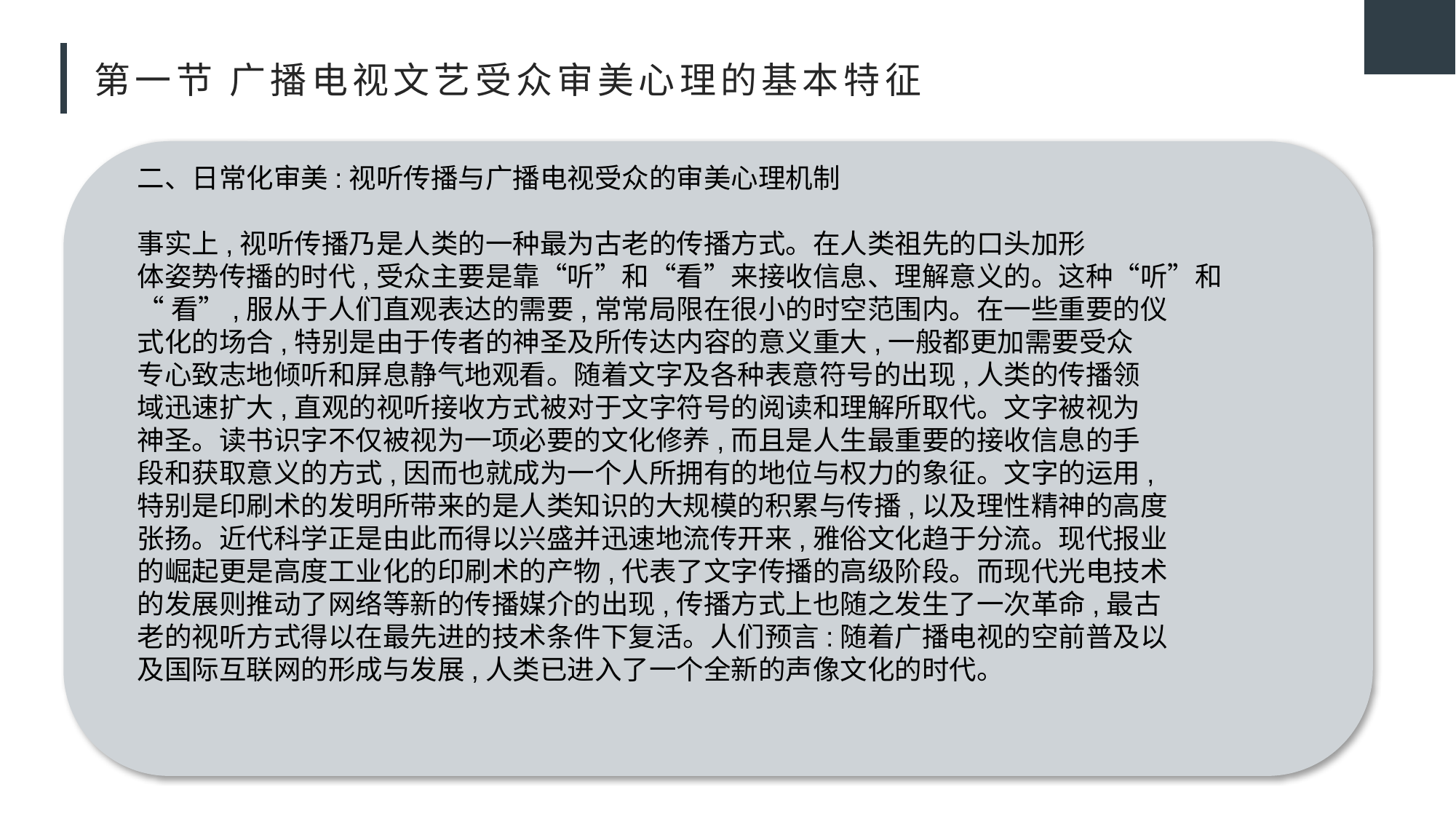

# 第一节 广播电视文艺受众审美心理的基本特征

二、日常化审美:视听传播与广播电视受众的审美心理机制

事实上,视听传播乃是人类的一种最为古老的传播方式。在人类祖先的口头加形
体姿势传播的时代,受众主要是靠“听”和“看”来接收信息、理解意义的。这种“听”和
“看”,服从于人们直观表达的需要,常常局限在很小的时空范围内。在一些重要的仪
式化的场合,特别是由于传者的神圣及所传达内容的意义重大,一般都更加需要受众
专心致志地倾听和屏息静气地观看。随着文字及各种表意符号的出现,人类的传播领
域迅速扩大,直观的视听接收方式被对于文字符号的阅读和理解所取代。文字被视为
神圣。读书识字不仅被视为一项必要的文化修养,而且是人生最重要的接收信息的手
段和获取意义的方式,因而也就成为一个人所拥有的地位与权力的象征。文字的运用,
特别是印刷术的发明所带来的是人类知识的大规模的积累与传播,以及理性精神的高度
张扬。近代科学正是由此而得以兴盛并迅速地流传开来,雅俗文化趋于分流。现代报业
的崛起更是高度工业化的印刷术的产物,代表了文字传播的高级阶段。而现代光电技术
的发展则推动了网络等新的传播媒介的出现,传播方式上也随之发生了一次革命,最古
老的视听方式得以在最先进的技术条件下复活。人们预言:随着广播电视的空前普及以
及国际互联网的形成与发展,人类已进入了一个全新的声像文化的时代。